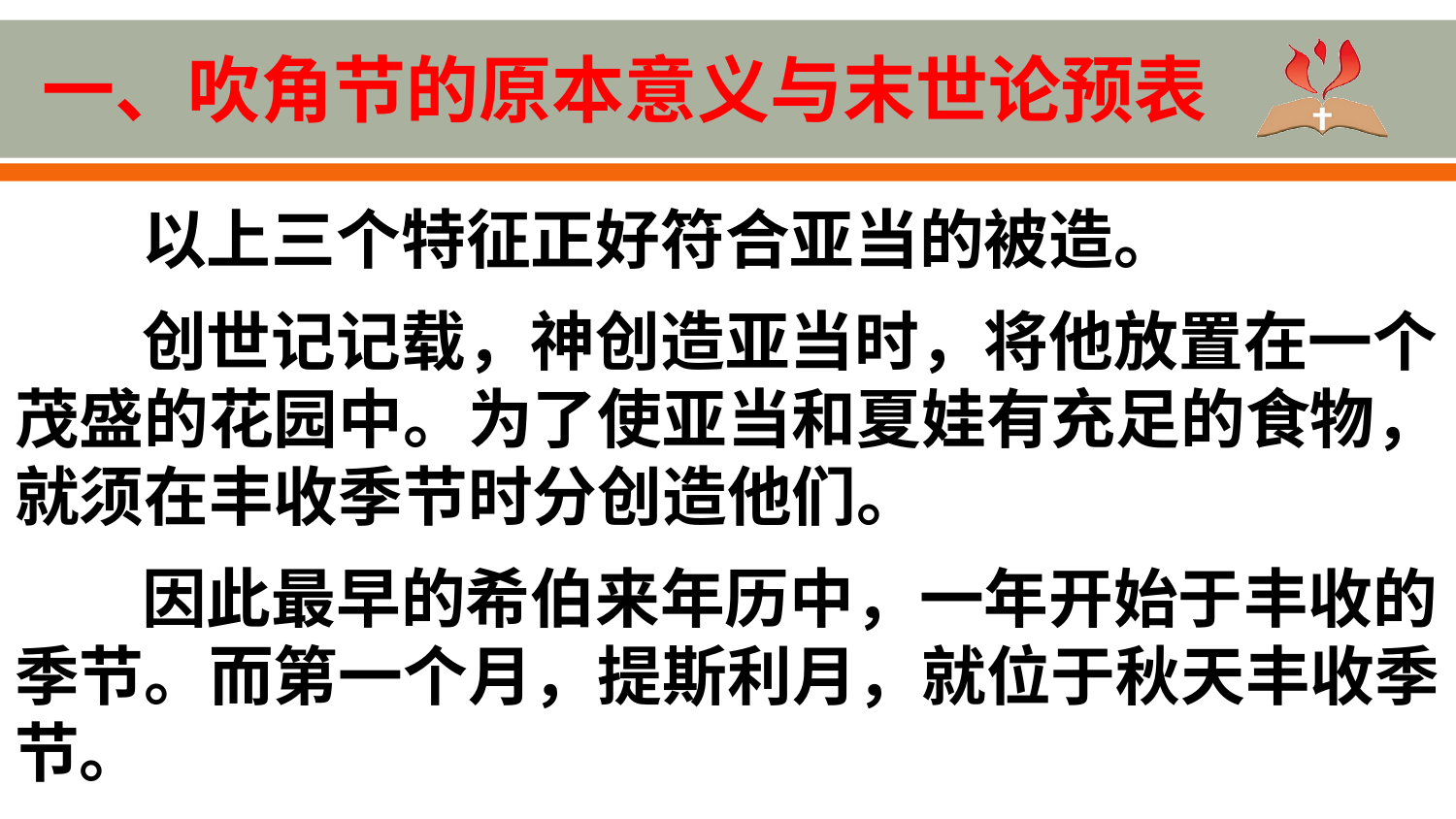

# 一、吹角节的原本意义与末世论预表
以上三个特征正好符合亚当的被造。
创世记记载，神创造亚当时，将他放置在一个茂盛的花园中。为了使亚当和夏娃有充足的食物，就须在丰收季节时分创造他们。
因此最早的希伯来年历中，一年开始于丰收的季节。而第一个月，提斯利月，就位于秋天丰收季节。